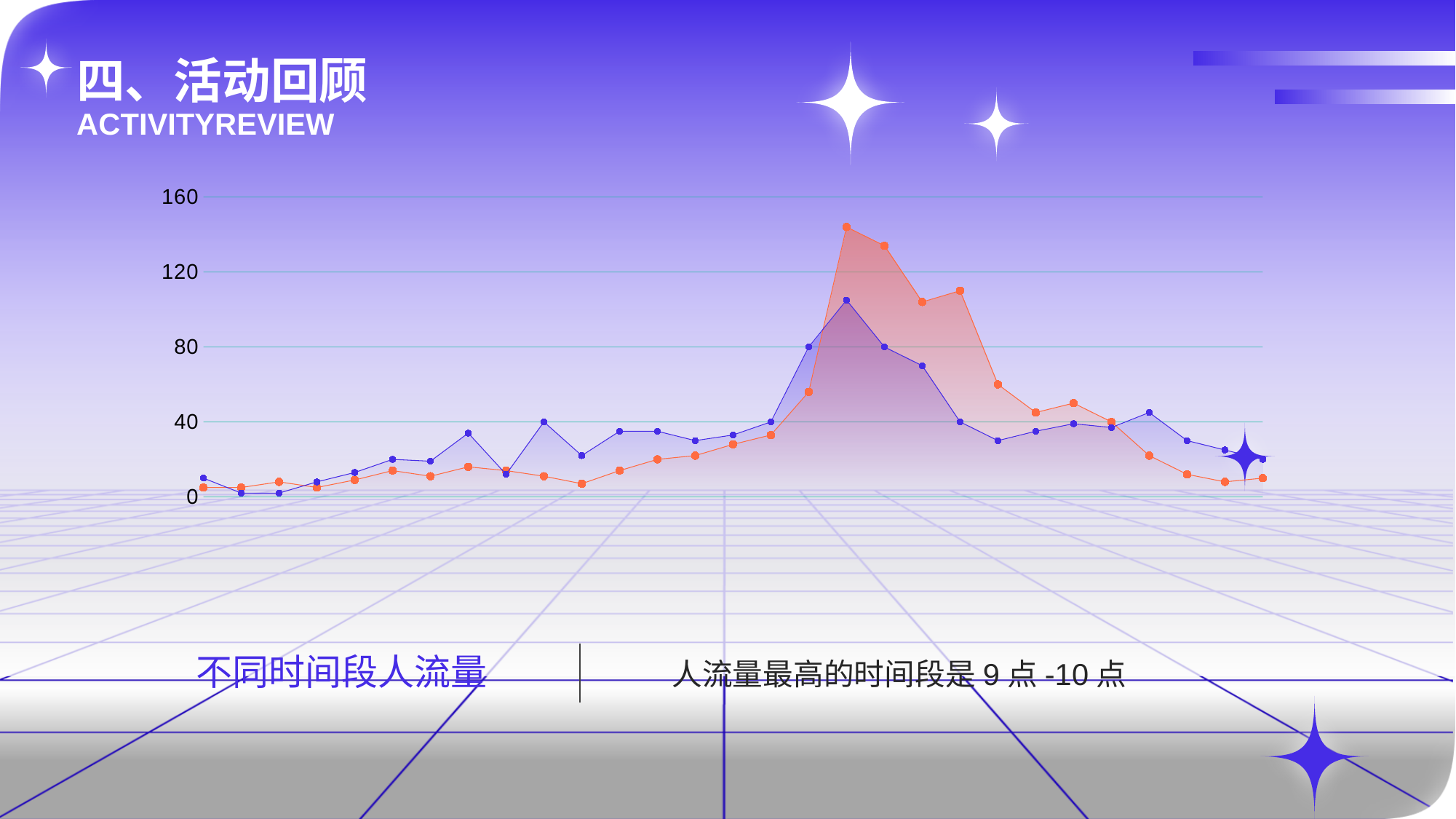

四、活动回顾
ACTIVITYREVIEW
# 四、活动回顾ACTIVITYREVIEW

### Chart

| Category | Category A | Category B Fill | Category A Fill | Category B |
|---|---|---|---|---|
| 44562 | 5.0 | 10.0 | 5.0 | 10.0 |
| 44563 | 5.0 | 2.0 | 5.0 | 2.0 |
| 44564 | 8.0 | 2.0 | 8.0 | 2.0 |
| 44565 | 5.0 | 8.0 | 5.0 | 8.0 |
| 44566 | 9.0 | 13.0 | 9.0 | 13.0 |
| 44567 | 14.0 | 20.0 | 14.0 | 20.0 |
| 44568 | 11.0 | 19.0 | 11.0 | 19.0 |
| 44569 | 16.0 | 34.0 | 16.0 | 34.0 |
| 44570 | 14.0 | 12.0 | 14.0 | 12.0 |
| 44571 | 11.0 | 40.0 | 11.0 | 40.0 |
| 44572 | 7.0 | 22.0 | 7.0 | 22.0 |
| 44573 | 14.0 | 35.0 | 14.0 | 35.0 |
| 44574 | 20.0 | 35.0 | 20.0 | 35.0 |
| 44575 | 22.0 | 30.0 | 22.0 | 30.0 |
| 44576 | 28.0 | 33.0 | 28.0 | 33.0 |
| 44577 | 33.0 | 40.0 | 33.0 | 40.0 |
| 44578 | 56.0 | 80.0 | 56.0 | 80.0 |
| 44579 | 144.0 | 105.0 | 144.0 | 105.0 |
| 44580 | 134.0 | 80.0 | 134.0 | 80.0 |
| 44581 | 104.0 | 70.0 | 104.0 | 70.0 |
| 44582 | 110.0 | 40.0 | 110.0 | 40.0 |
| 44583 | 60.0 | 30.0 | 60.0 | 30.0 |
| 44584 | 45.0 | 35.0 | 45.0 | 35.0 |
| 44585 | 50.0 | 39.0 | 50.0 | 39.0 |
| 44586 | 40.0 | 37.0 | 40.0 | 37.0 |
| 44587 | 22.0 | 45.0 | 22.0 | 45.0 |
| 44588 | 12.0 | 30.0 | 12.0 | 30.0 |
| 44589 | 8.0 | 25.0 | 8.0 | 25.0 |
| 44590 | 10.0 | 20.0 | 10.0 | 20.0 |
不同时间段人流量
人流量最高的时间段是9点-10点